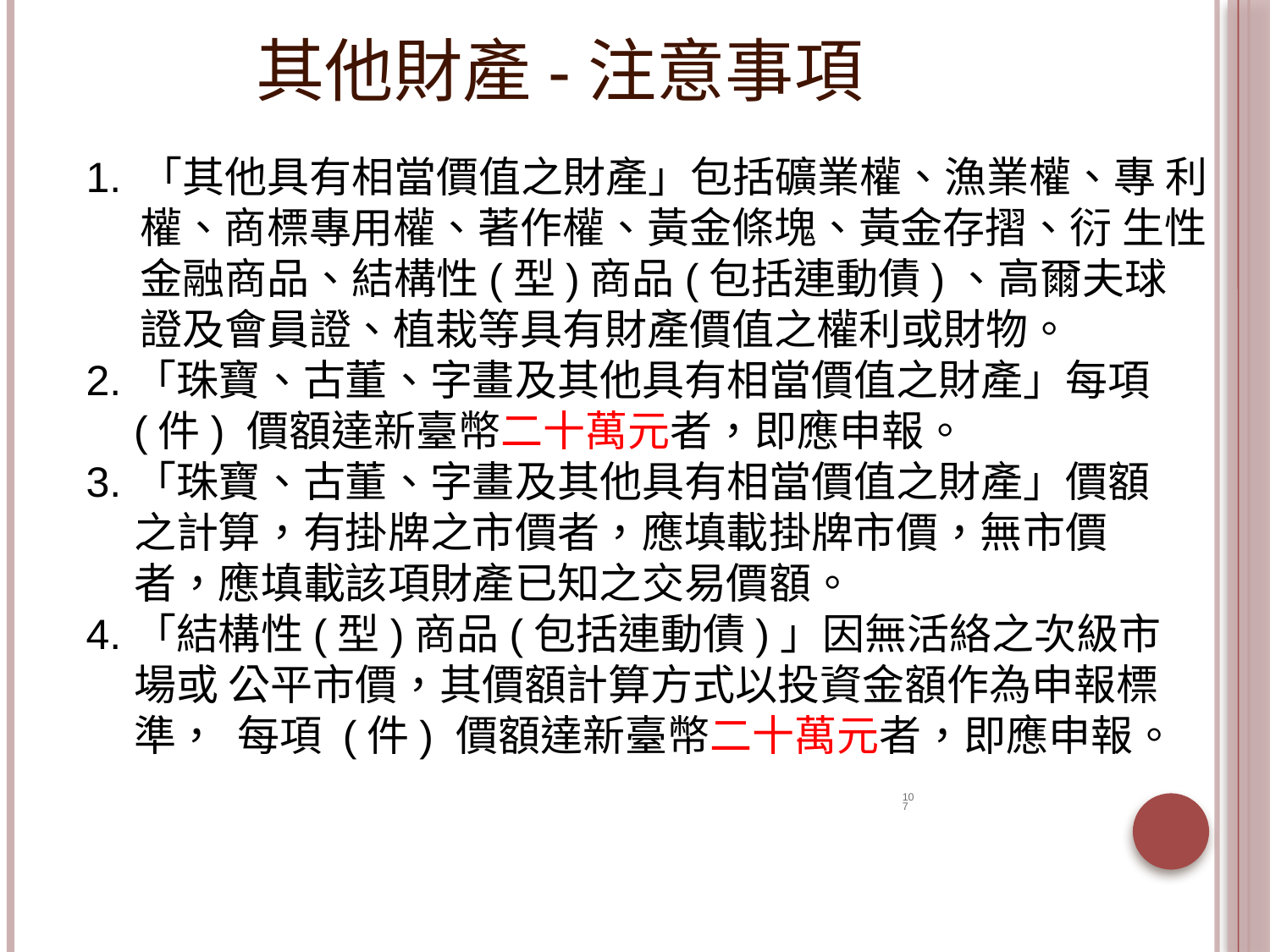

# 其他財產-注意事項
「其他具有相當價值之財產」包括礦業權、漁業權、專 利權、商標專用權、著作權、黃金條塊、黃金存摺、衍 生性金融商品、結構性(型)商品(包括連動債)、高爾夫球 證及會員證、植栽等具有財產價值之權利或財物。
「珠寶、古董、字畫及其他具有相當價值之財產」每項
(件) 價額達新臺幣二十萬元者，即應申報。
「珠寶、古董、字畫及其他具有相當價值之財產」價額 之計算，有掛牌之市價者，應填載掛牌市價，無市價者，應填載該項財產已知之交易價額。
「結構性(型)商品(包括連動債)」因無活絡之次級市場或 公平市價，其價額計算方式以投資金額作為申報標準，  每項 (件) 價額達新臺幣二十萬元者，即應申報。
107